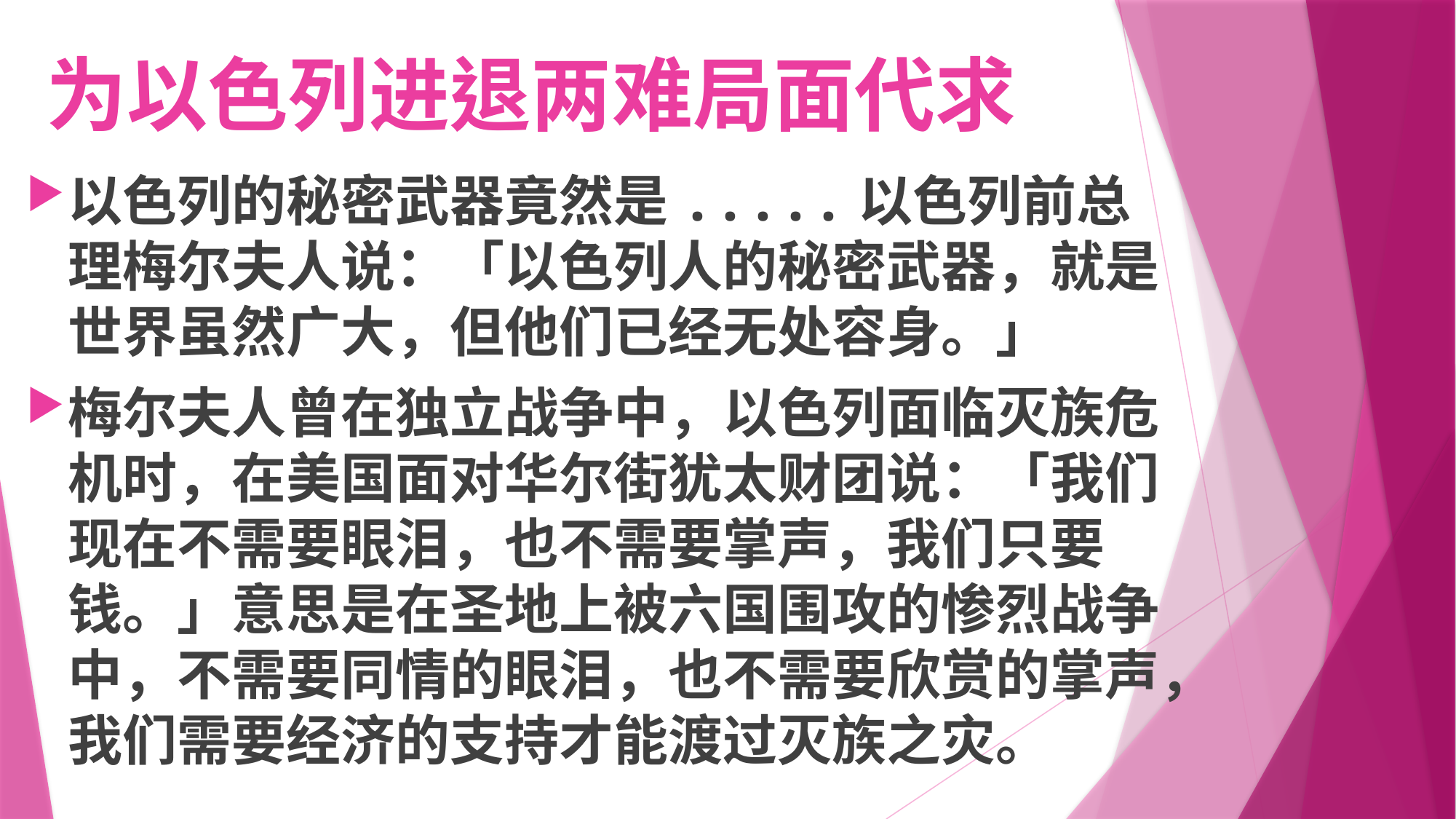

# 为以色列进退两难局面代求
以色列的秘密武器竟然是.....以色列前总理梅尔夫人说：「以色列人的秘密武器，就是世界虽然广大，但他们已经无处容身。」
梅尔夫人曾在独立战争中，以色列面临灭族危机时，在美国面对华尔街犹太财团说：「我们现在不需要眼泪，也不需要掌声，我们只要钱。」意思是在圣地上被六国围攻的惨烈战争中，不需要同情的眼泪，也不需要欣赏的掌声，我们需要经济的支持才能渡过灭族之灾。